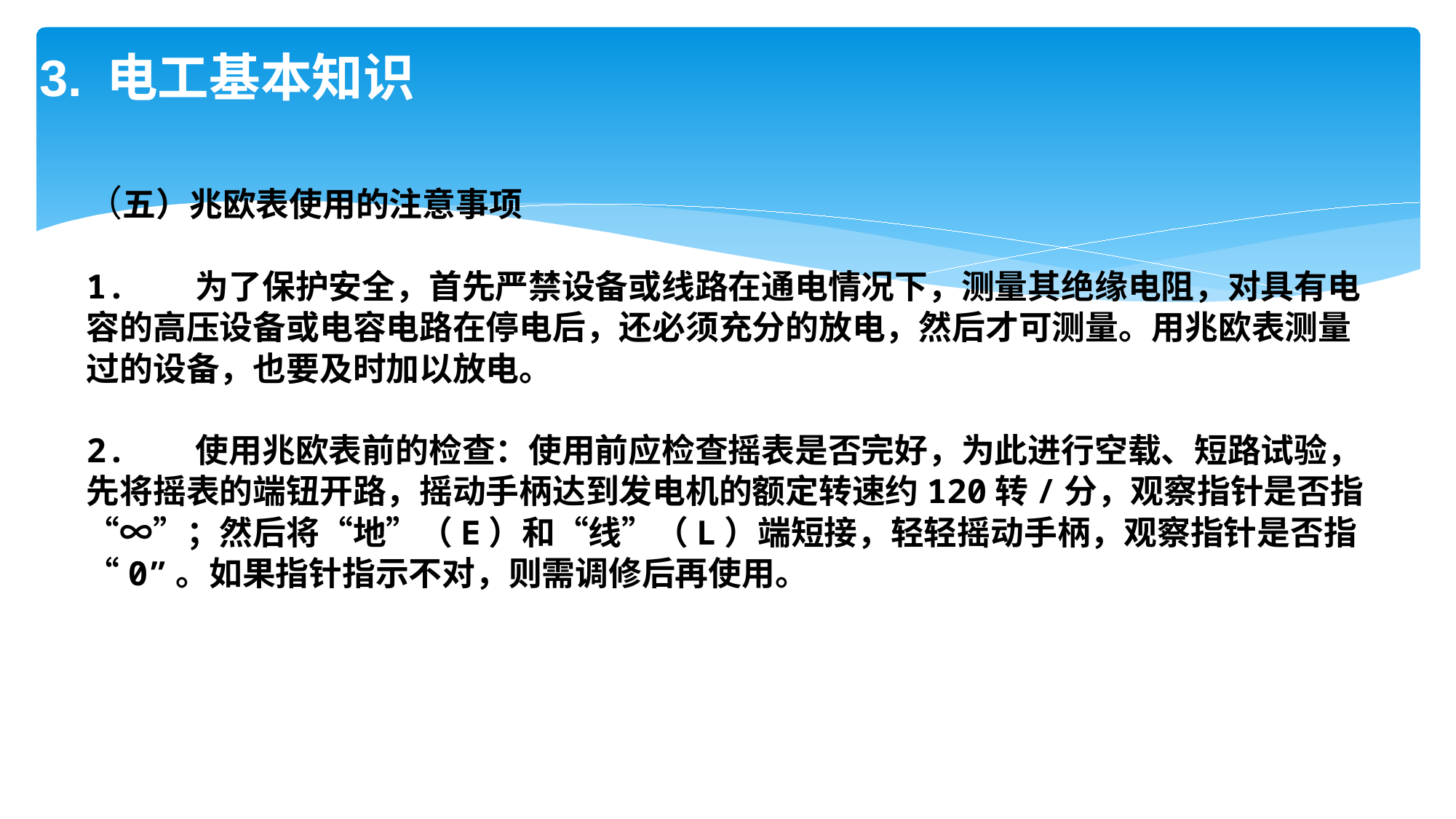

# 3. 电工基本知识
（五）兆欧表使用的注意事项
1.	为了保护安全，首先严禁设备或线路在通电情况下，测量其绝缘电阻，对具有电容的高压设备或电容电路在停电后，还必须充分的放电，然后才可测量。用兆欧表测量过的设备，也要及时加以放电。

2.	使用兆欧表前的检查：使用前应检查摇表是否完好，为此进行空载、短路试验，先将摇表的端钮开路，摇动手柄达到发电机的额定转速约120转/分，观察指针是否指“∞”；然后将“地”（E）和“线”（L）端短接，轻轻摇动手柄，观察指针是否指“0”。如果指针指示不对，则需调修后再使用。